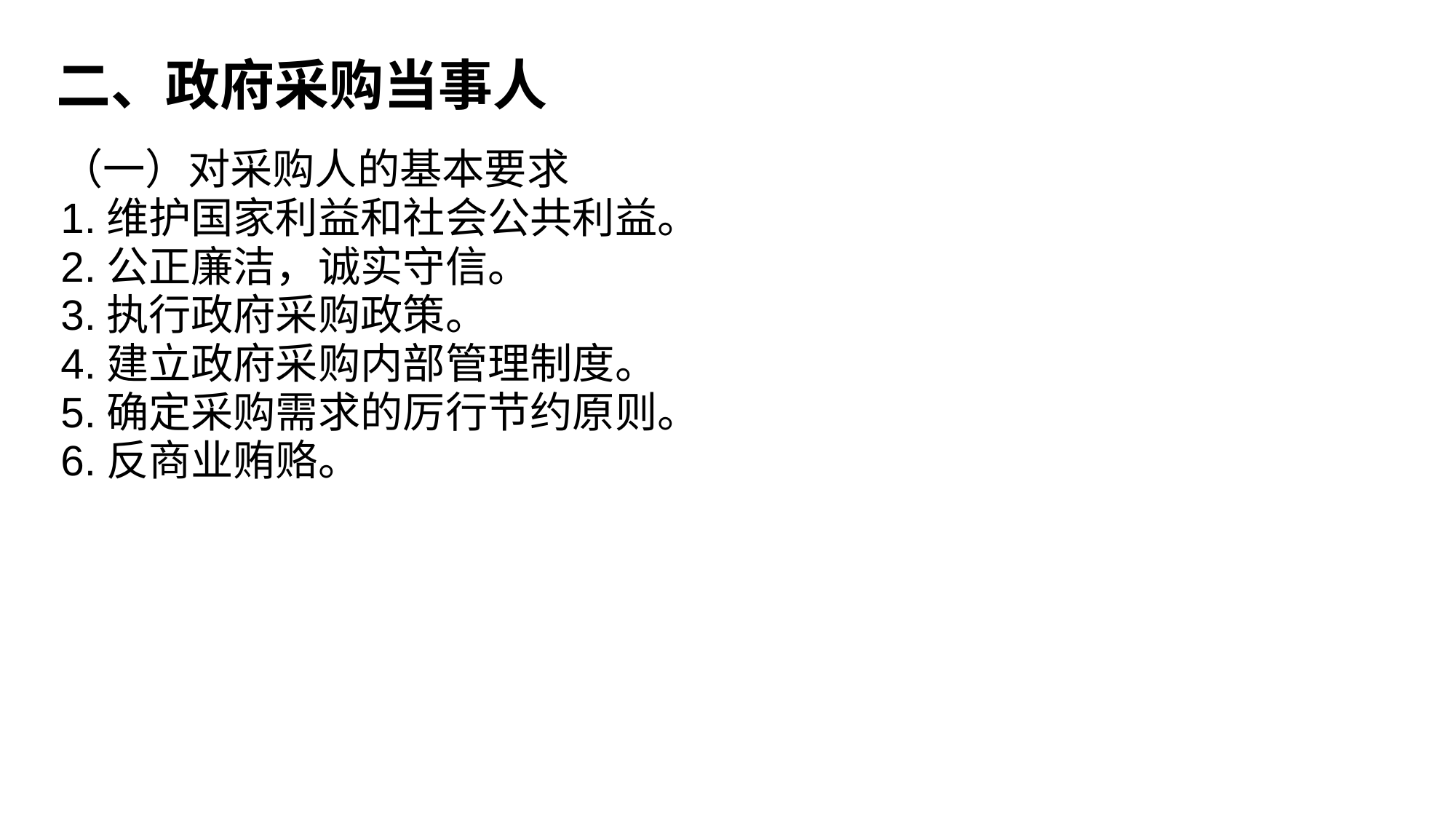

二、政府采购当事人
（一）对采购人的基本要求
1.维护国家利益和社会公共利益。
2.公正廉洁，诚实守信。
3.执行政府采购政策。
4.建立政府采购内部管理制度。
5.确定采购需求的厉行节约原则。
6.反商业贿赂。